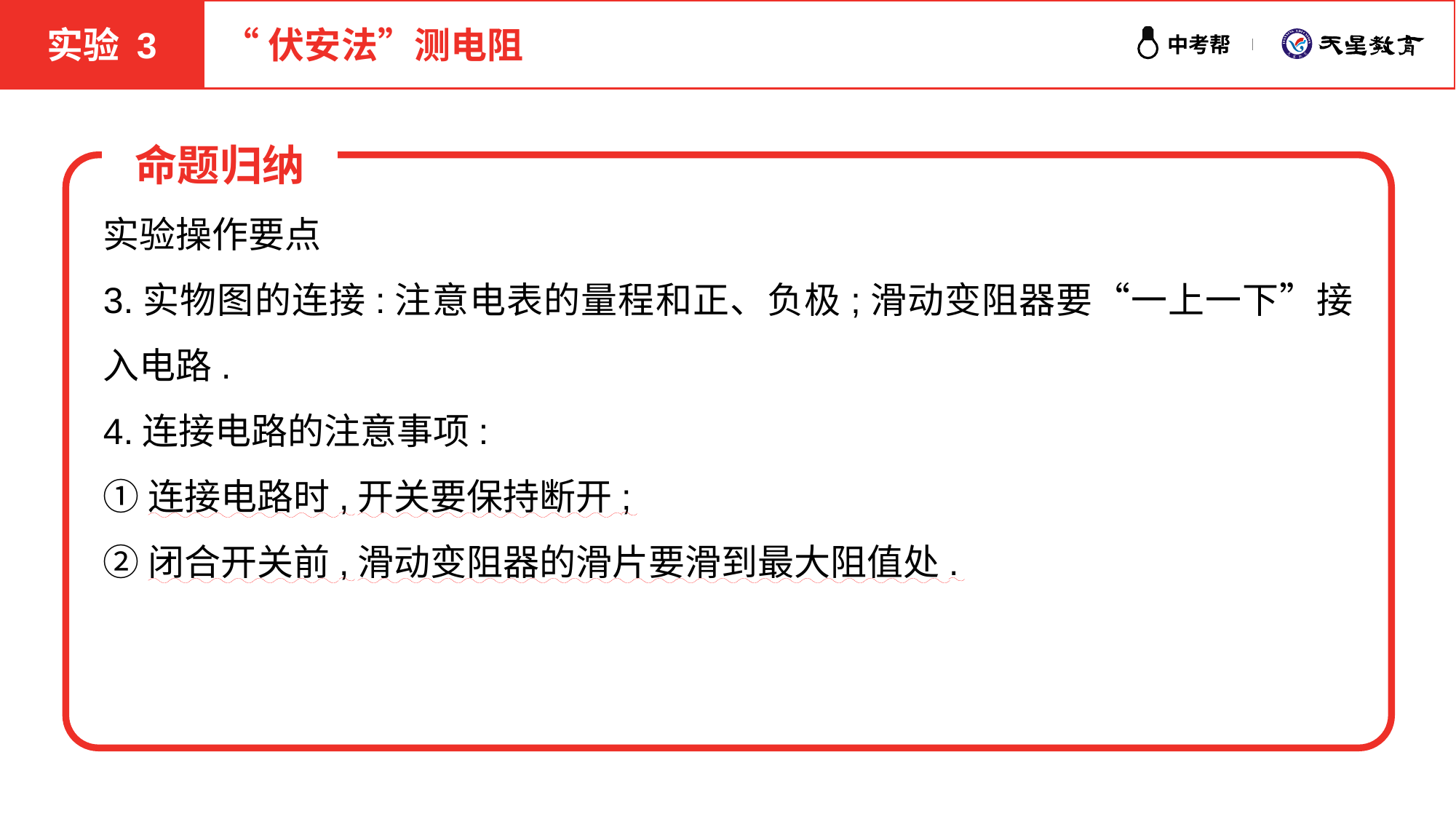

实验 3
“伏安法”测电阻
命题归纳

实验操作要点
3.实物图的连接:注意电表的量程和正、负极;滑动变阻器要“一上一下”接入电路.
4.连接电路的注意事项:
①连接电路时,开关要保持断开;
②闭合开关前,滑动变阻器的滑片要滑到最大阻值处.